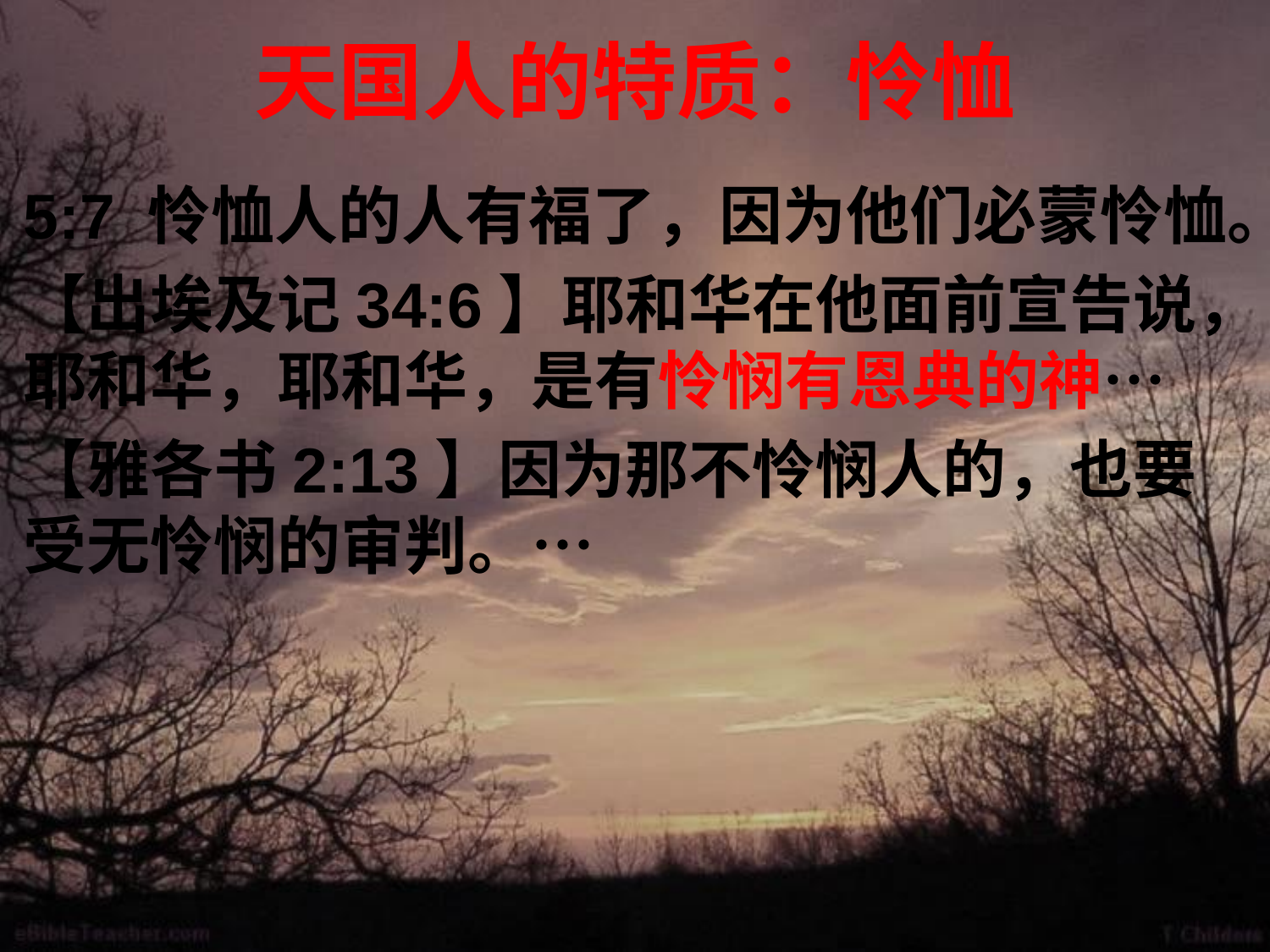

# 天国人的特质：怜恤
5:7 怜恤人的人有福了，因为他们必蒙怜恤。
【出埃及记34:6】耶和华在他面前宣告说，耶和华，耶和华，是有怜悯有恩典的神…
【雅各书2:13】因为那不怜悯人的，也要受无怜悯的审判。…